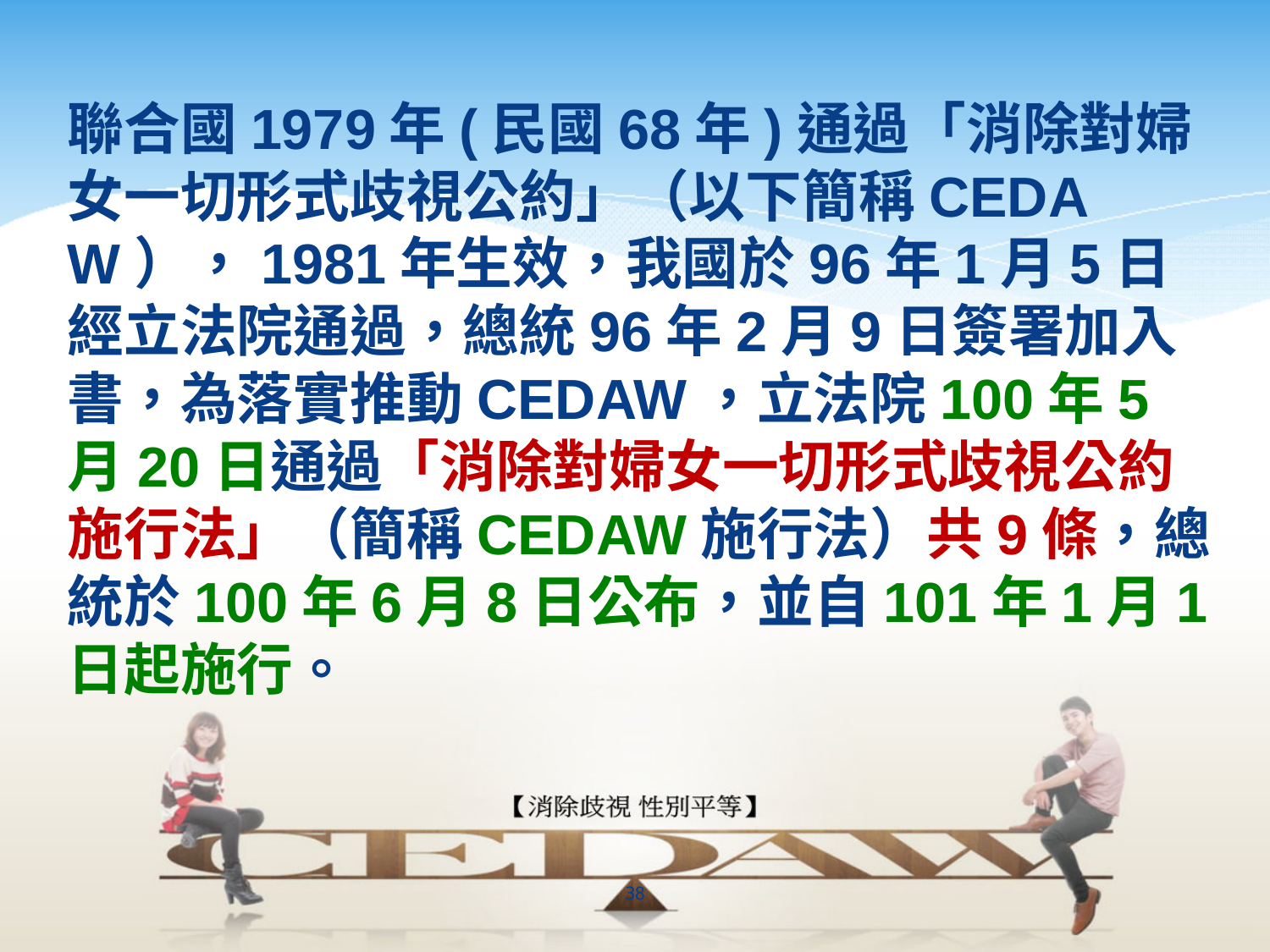

聯合國1979年(民國68年)通過「消除對婦女一切形式歧視公約」（以下簡稱CEDAW），1981年生效，我國於96年1月5日經立法院通過，總統96年2月9日簽署加入書，為落實推動CEDAW，立法院100年5月20日通過「消除對婦女一切形式歧視公約施行法」（簡稱CEDAW施行法）共9條，總統於100年6月8日公布，並自101年1月1日起施行。

38